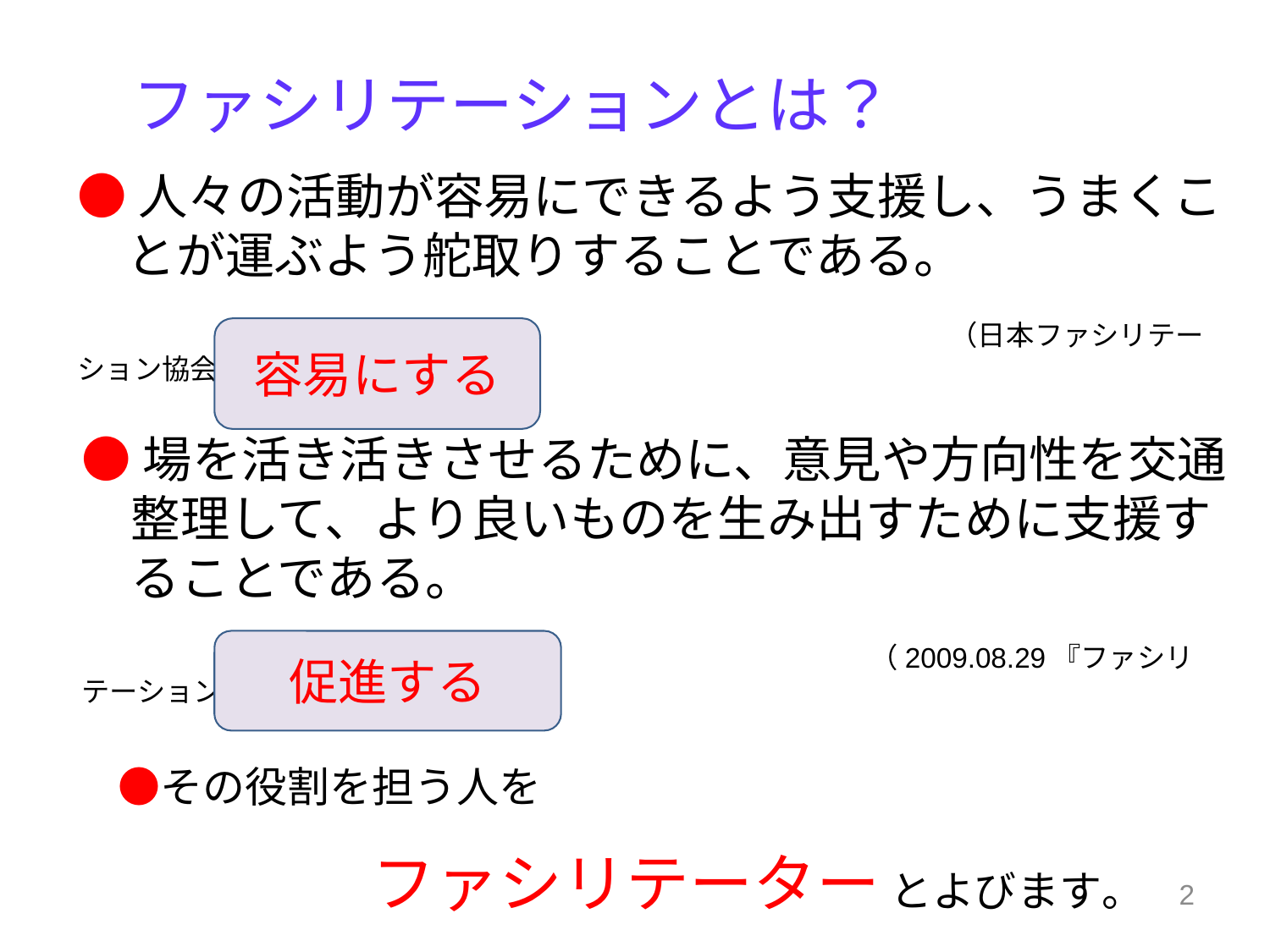

ファシリテーションとは？
●人々の活動が容易にできるよう支援し、うまくこ
　とが運ぶよう舵取りすることである。

　　　　　　　　　　　　　　　　　　　　　　　　　　　　　　　（日本ファシリテーション協会公式HPより）
容易にする
●場を活き活きさせるために、意見や方向性を交通
　整理して、より良いものを生み出すために支援す
　ることである。

　　　　　　　　　　　　　　　　　　　　　　　　　　　　（2009.08.29『ファシリテーションガーデンⅡ』にて）
促進する
　●その役割を担う人を
　　　　　　　ファシリテーター とよびます。

2